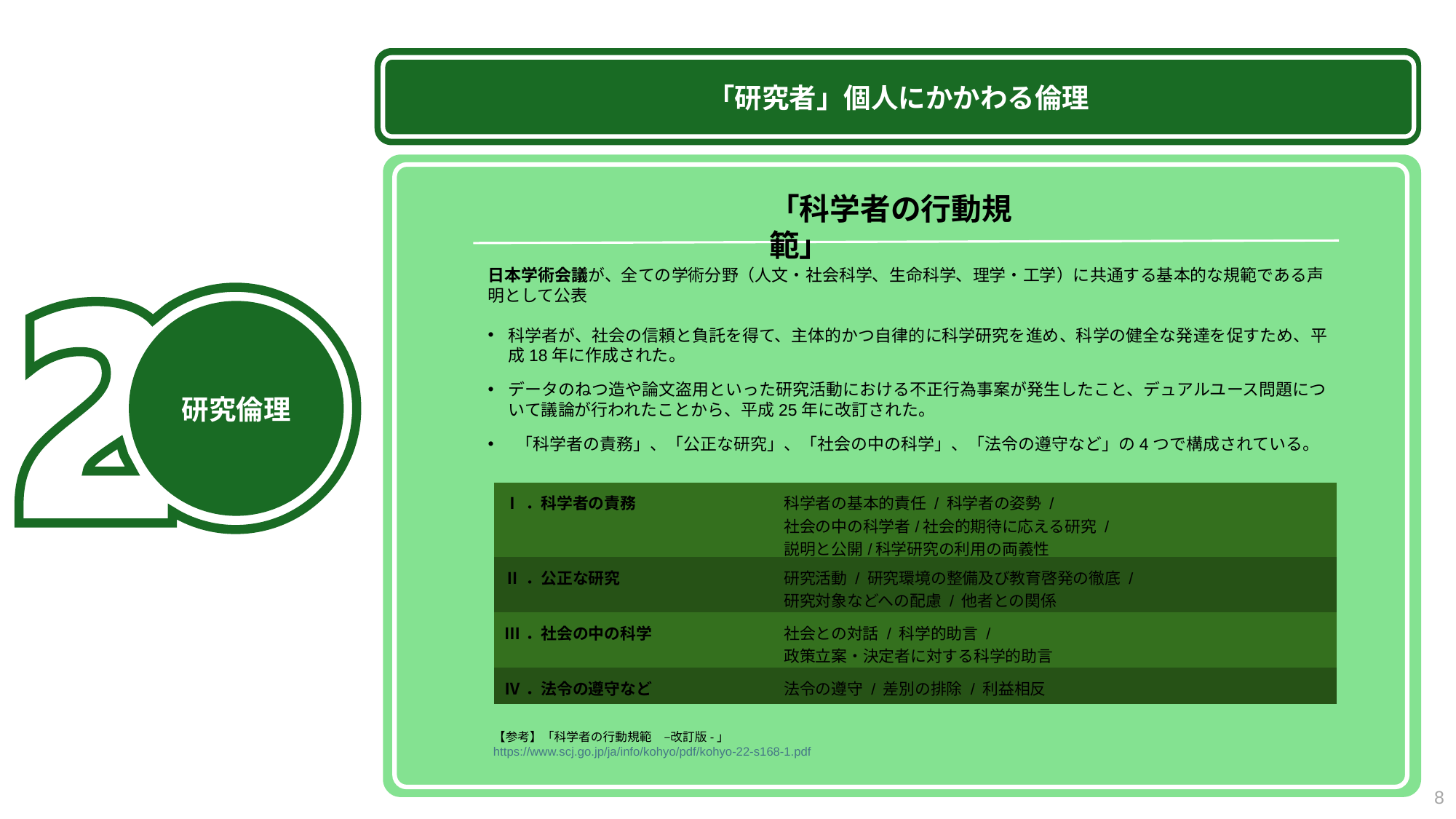

「研究者」個人にかかわる倫理

「科学者の行動規範」
日本学術会議が、全ての学術分野（人文・社会科学、生命科学、理学・工学）に共通する基本的な規範である声明として公表

科学者が、社会の信頼と負託を得て、主体的かつ自律的に科学研究を進め、科学の健全な発達を促すため、平成18年に作成された。

データのねつ造や論文盗用といった研究活動における不正行為事案が発生したこと、デュアルユース問題について議論が行われたことから、平成25年に改訂された。

 「科学者の責務」、「公正な研究」、「社会の中の科学」、「法令の遵守など」の4つで構成されている。

研究倫理
| Ⅰ．科学者の責務 | 科学者の基本的責任 / 科学者の姿勢 / 社会の中の科学者/社会的期待に応える研究 / 説明と公開/科学研究の利用の両義性 |
| --- | --- |
| Ⅱ．公正な研究 | 研究活動 / 研究環境の整備及び教育啓発の徹底 / 研究対象などへの配慮 / 他者との関係 |
| Ⅲ．社会の中の科学 | 社会との対話 / 科学的助言 / 政策立案・決定者に対する科学的助言 |
| Ⅳ．法令の遵守など | 法令の遵守 / 差別の排除 / 利益相反 |
【参考】「科学者の行動規範　–改訂版-」
https://www.scj.go.jp/ja/info/kohyo/pdf/kohyo-22-s168-1.pdf
8